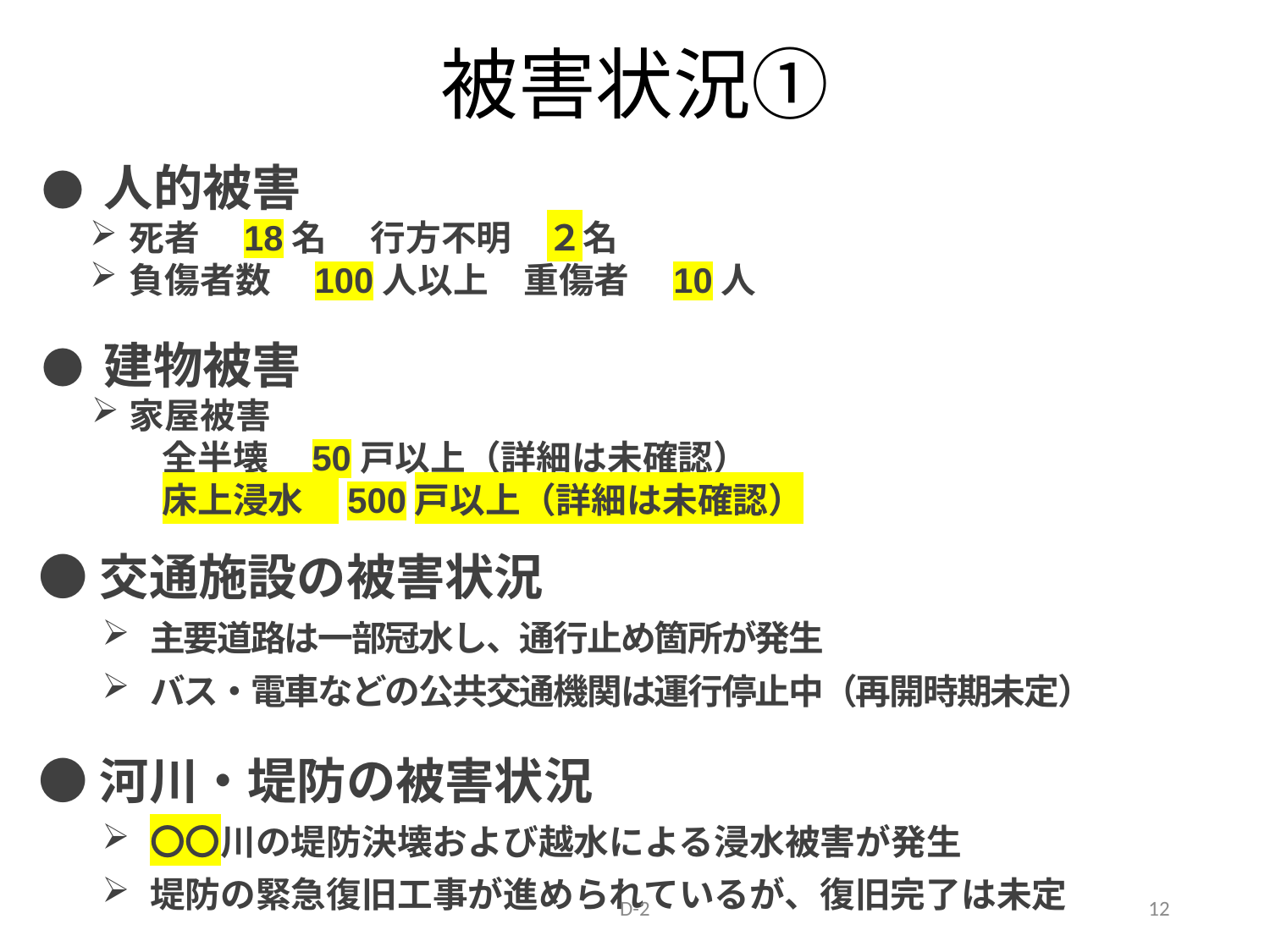

# 被害状況①
● 人的被害
死者　18名 　行方不明　２名
負傷者数　100人以上　重傷者　10人

● 建物被害
家屋被害
　　全半壊　50戸以上（詳細は未確認）
　　床上浸水　500戸以上（詳細は未確認）
●交通施設の被害状況
主要道路は一部冠水し、通行止め箇所が発生
バス・電車などの公共交通機関は運行停止中（再開時期未定）
●河川・堤防の被害状況
〇〇川の堤防決壊および越水による浸水被害が発生
堤防の緊急復旧工事が進められているが、復旧完了は未定
D-2
12